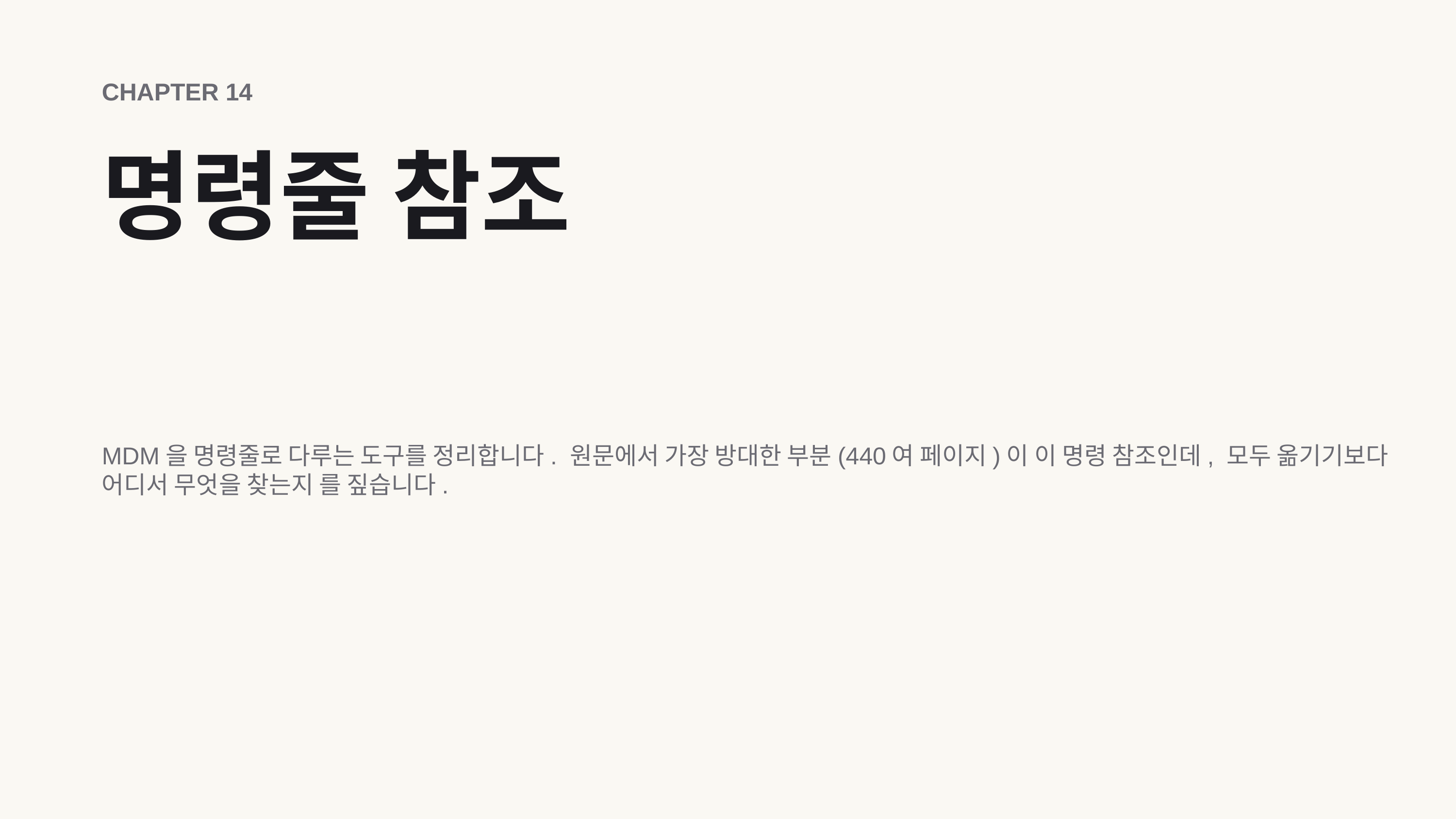

CHAPTER 14
명령줄 참조
MDM을 명령줄로 다루는 도구를 정리합니다. 원문에서 가장 방대한 부분(440여 페이지)이 이 명령 참조인데, 모두 옮기기보다 어디서 무엇을 찾는지 를 짚습니다.